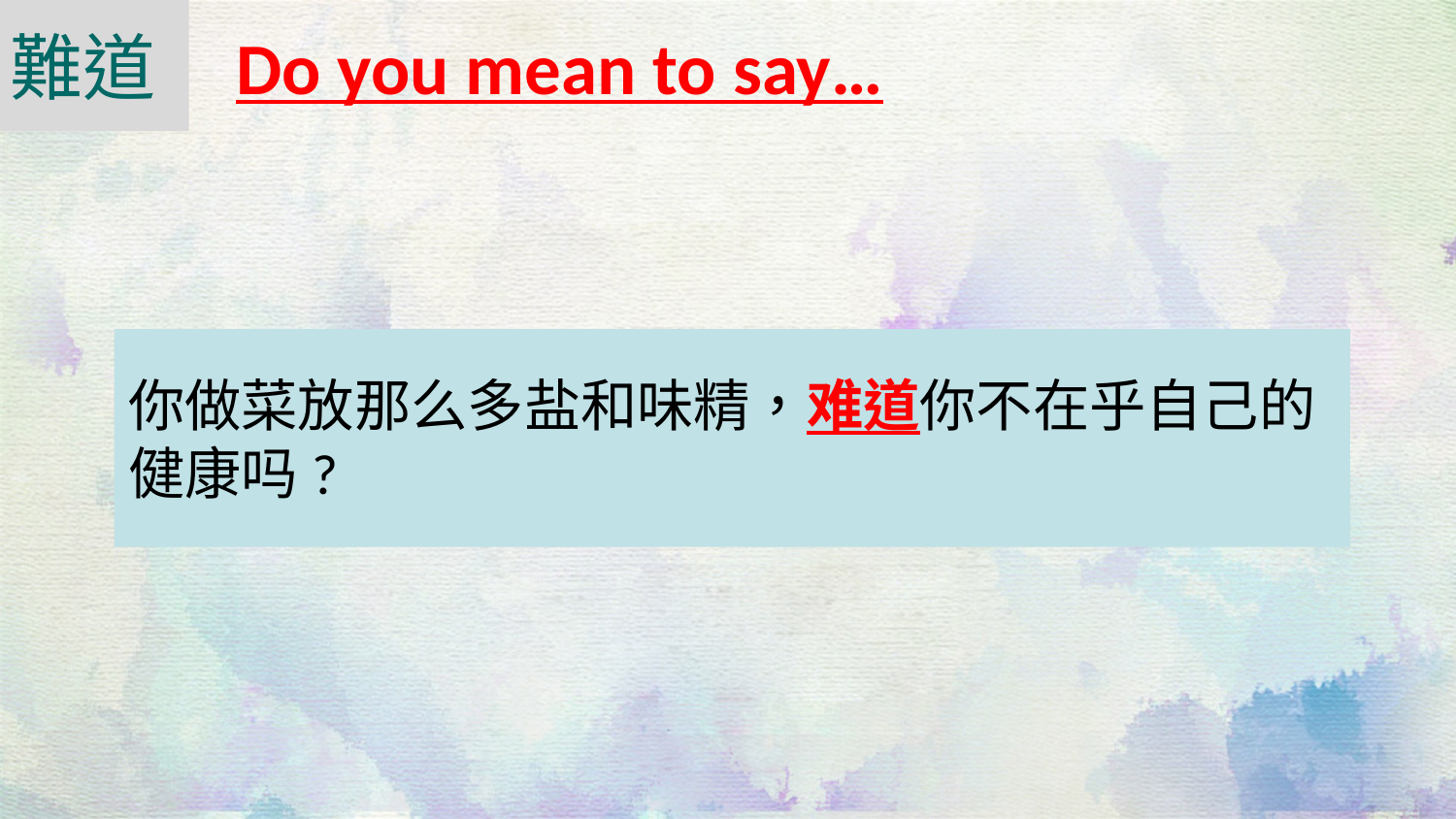

難道
Do you mean to say…
你做菜放那么多盐和味精，难道你不在乎自己的健康吗?